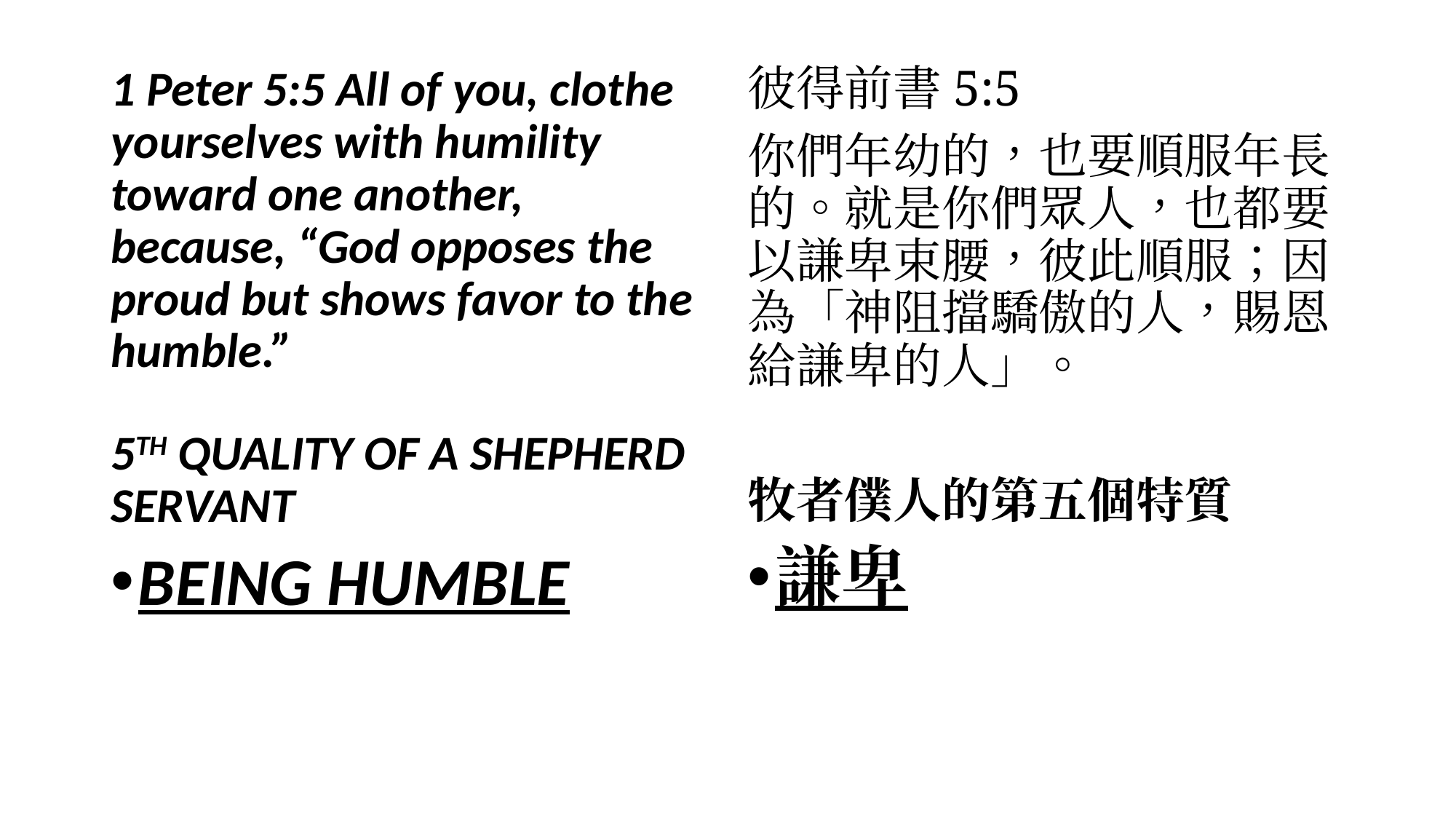

1 Peter 5:5 All of you, clothe yourselves with humility toward one another, because, “God opposes the proud but shows favor to the humble.”

5TH QUALITY OF A SHEPHERD SERVANT
BEING HUMBLE

彼得前書5:5
你們年幼的，也要順服年長的。就是你們眾人，也都要以謙卑束腰，彼此順服；因為「神阻擋驕傲的人，賜恩給謙卑的人」。

牧者僕人的第五個特質
謙卑